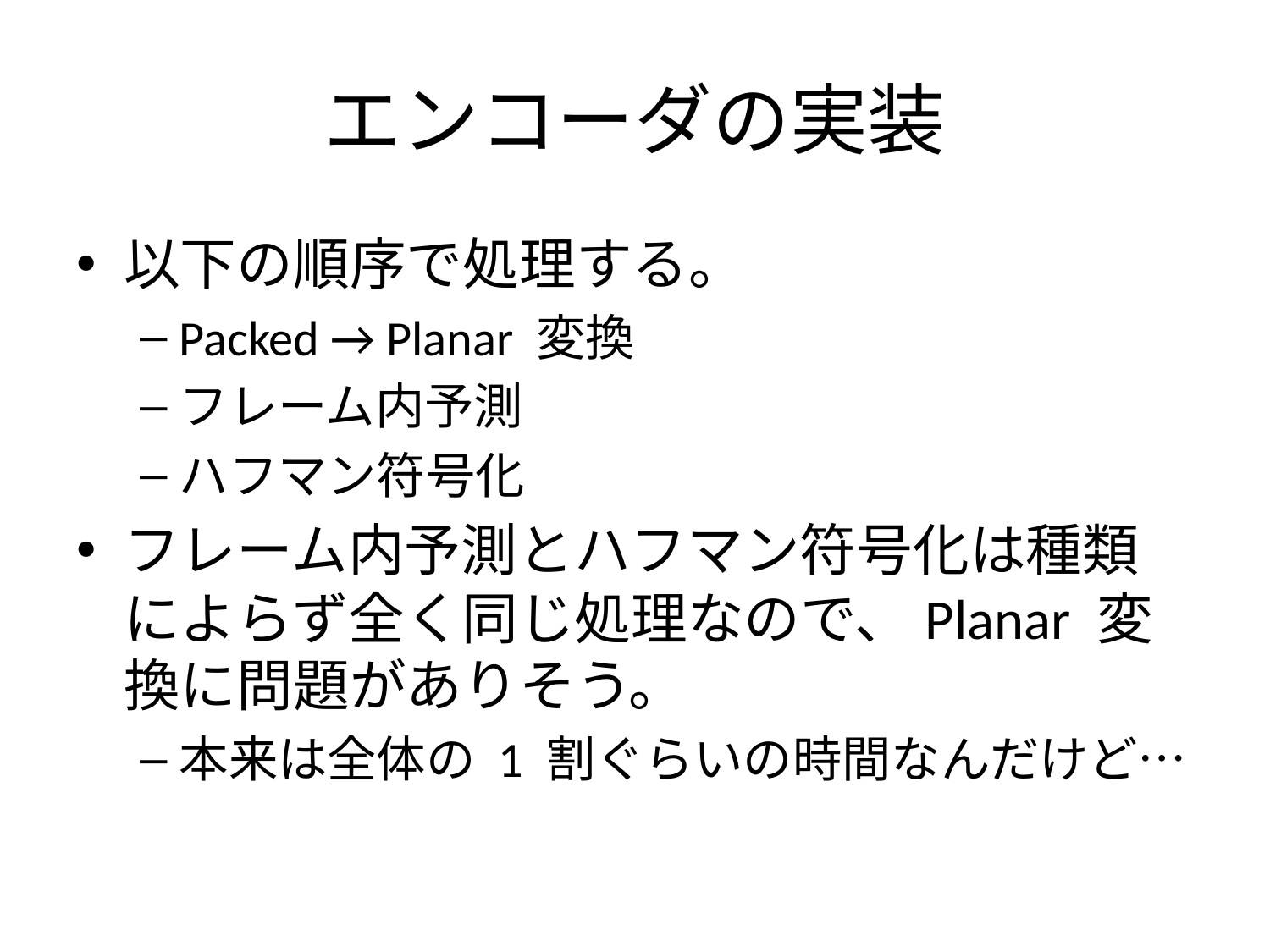

# エンコーダの実装
以下の順序で処理する。
Packed → Planar 変換
フレーム内予測
ハフマン符号化
フレーム内予測とハフマン符号化は種類によらず全く同じ処理なので、Planar 変換に問題がありそう。
本来は全体の 1 割ぐらいの時間なんだけど…